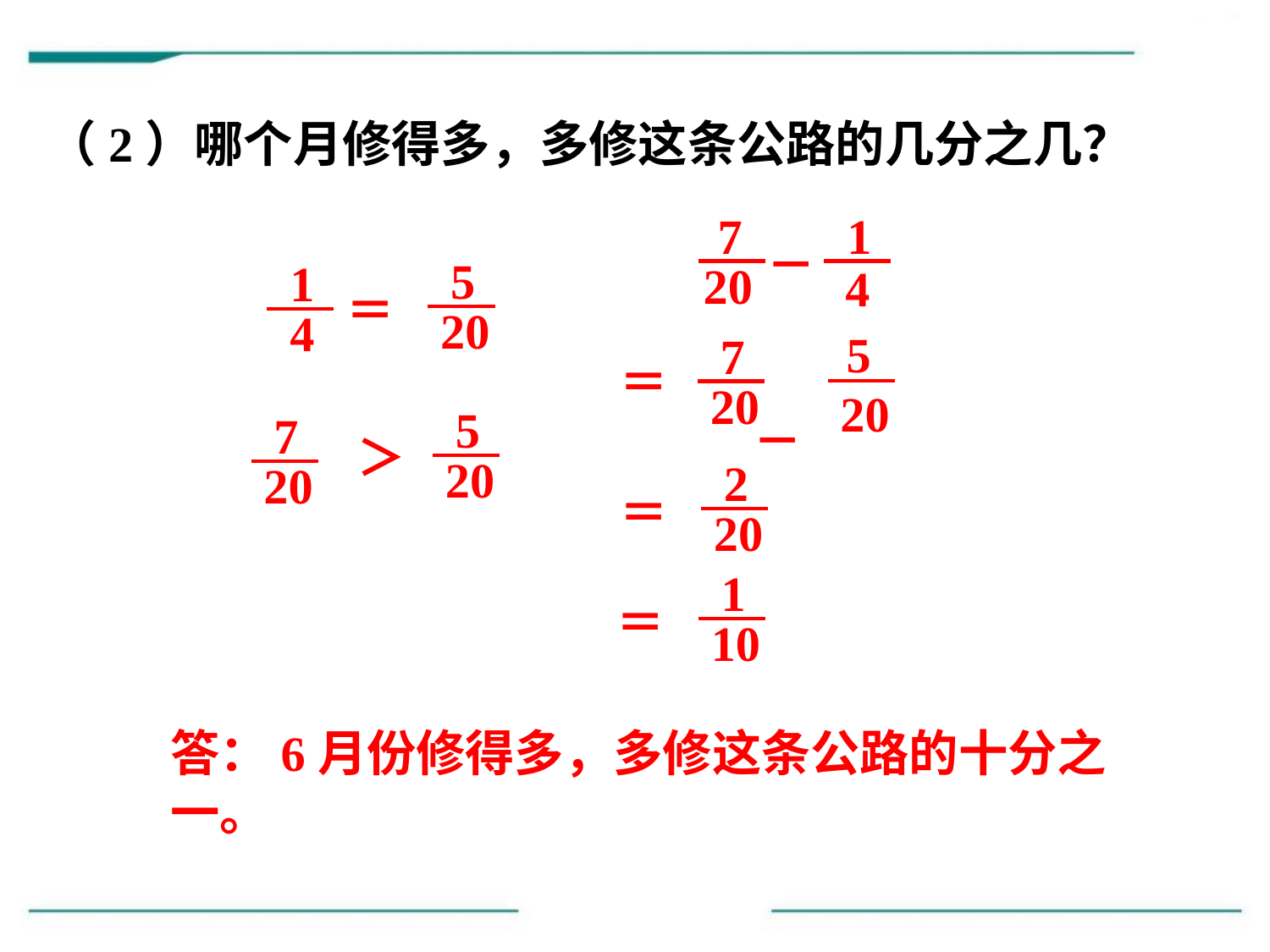

（2）哪个月修得多，多修这条公路的几分之几？
7
20
1
4
－
5
20
＝
 1
4
5
20
7
20
 －
＝
5
20
7
20
＞
2
20
＝
1
10
＝
答：6月份修得多，多修这条公路的十分之一。